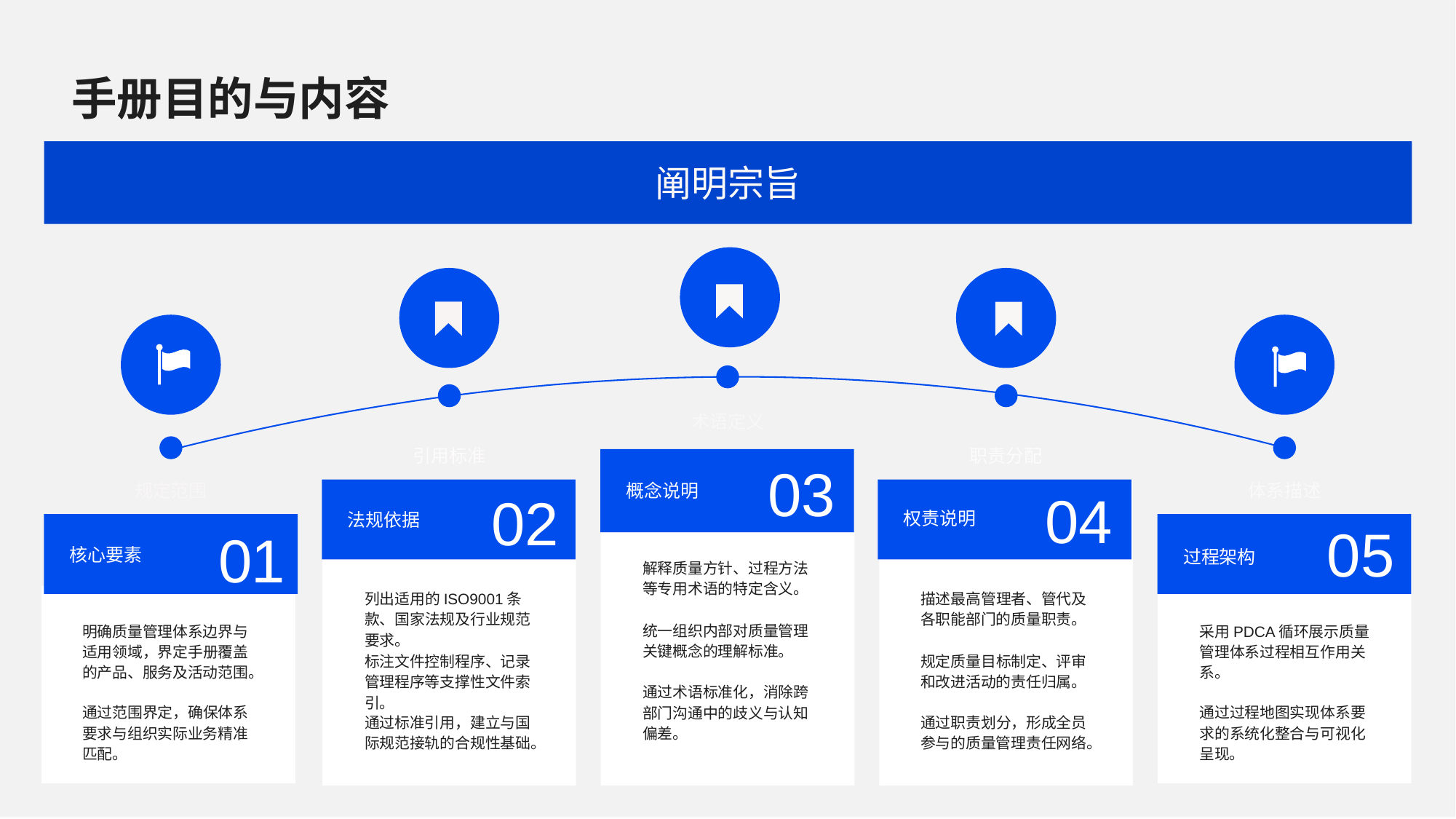

手册目的与内容

阐明宗旨

术语定义

引用标准
职责分配

03
概念说明
04

规定范围

体系描述
02
权责说明
法规依据
05

01

核心要素
过程架构
解释质量方针、过程方法等专用术语的特定含义。

列出适用的ISO9001条款、国家法规及行业规范要求。
描述最高管理者、管代及各职能部门的质量职责。
统一组织内部对质量管理关键概念的理解标准。
明确质量管理体系边界与适用领域，界定手册覆盖的产品、服务及活动范围。
采用PDCA循环展示质量管理体系过程相互作用关系。
标注文件控制程序、记录管理程序等支撑性文件索引。
规定质量目标制定、评审和改进活动的责任归属。
通过术语标准化，消除跨部门沟通中的歧义与认知偏差。
通过范围界定，确保体系要求与组织实际业务精准匹配。
通过过程地图实现体系要求的系统化整合与可视化呈现。
通过标准引用，建立与国际规范接轨的合规性基础。
通过职责划分，形成全员参与的质量管理责任网络。